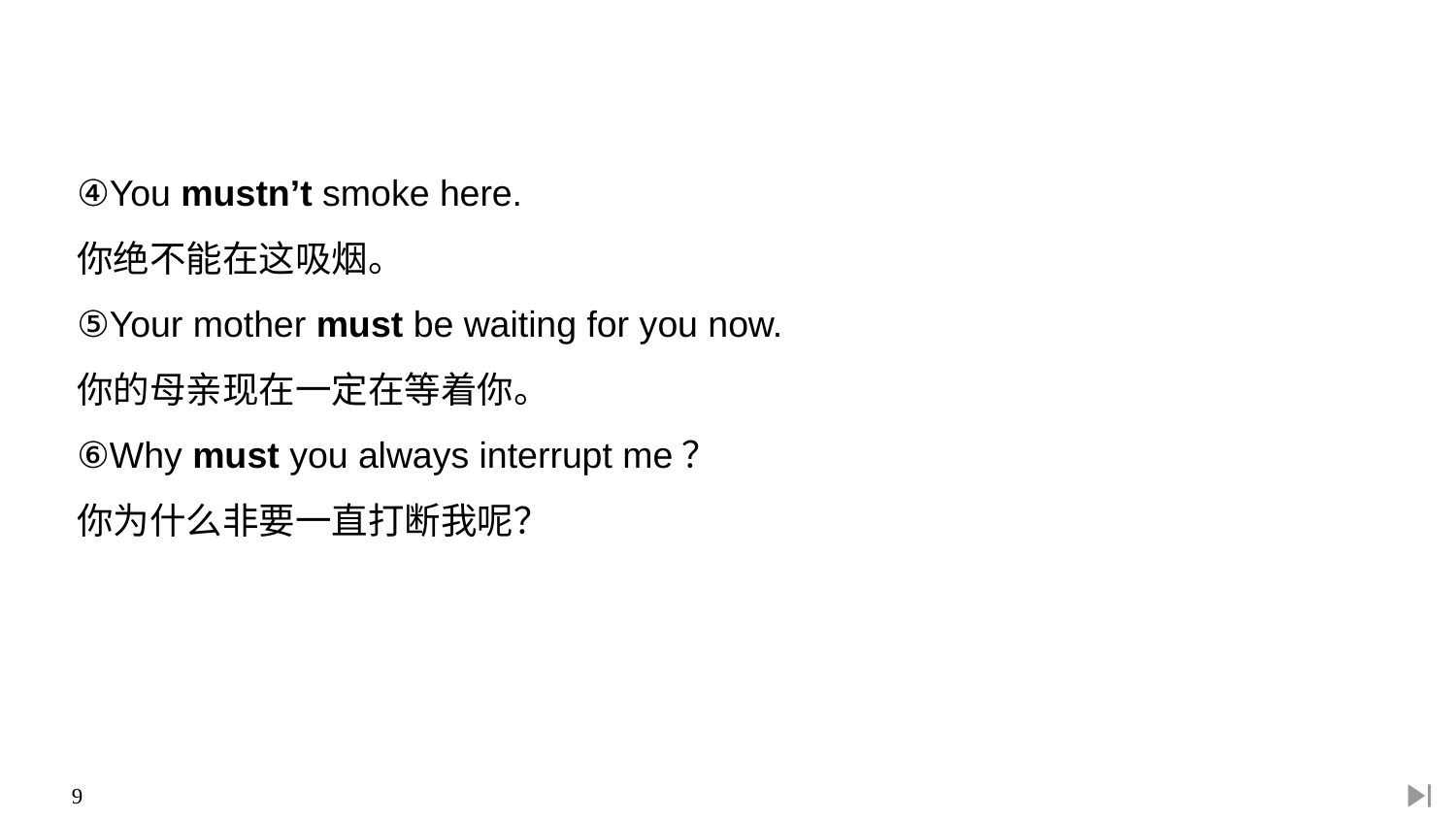

④You mustn’t smoke here.
你绝不能在这吸烟。
⑤Your mother must be waiting for you now.
你的母亲现在一定在等着你。
⑥Why must you always interrupt me？
你为什么非要一直打断我呢？